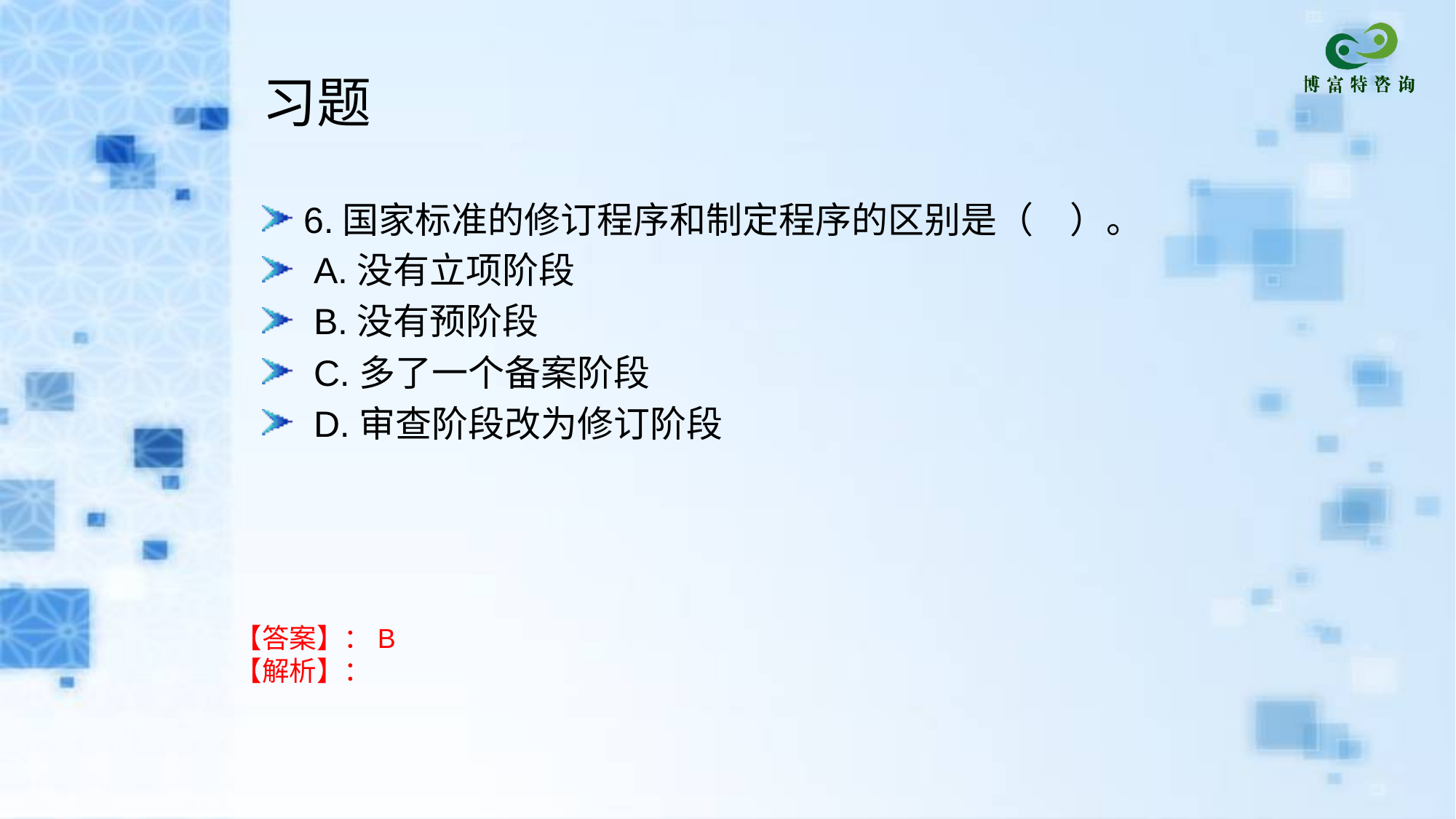

习题
6.国家标准的修订程序和制定程序的区别是（　）。
 A.没有立项阶段
 B.没有预阶段
 C.多了一个备案阶段
 D.审查阶段改为修订阶段
【答案】：B
【解析】：